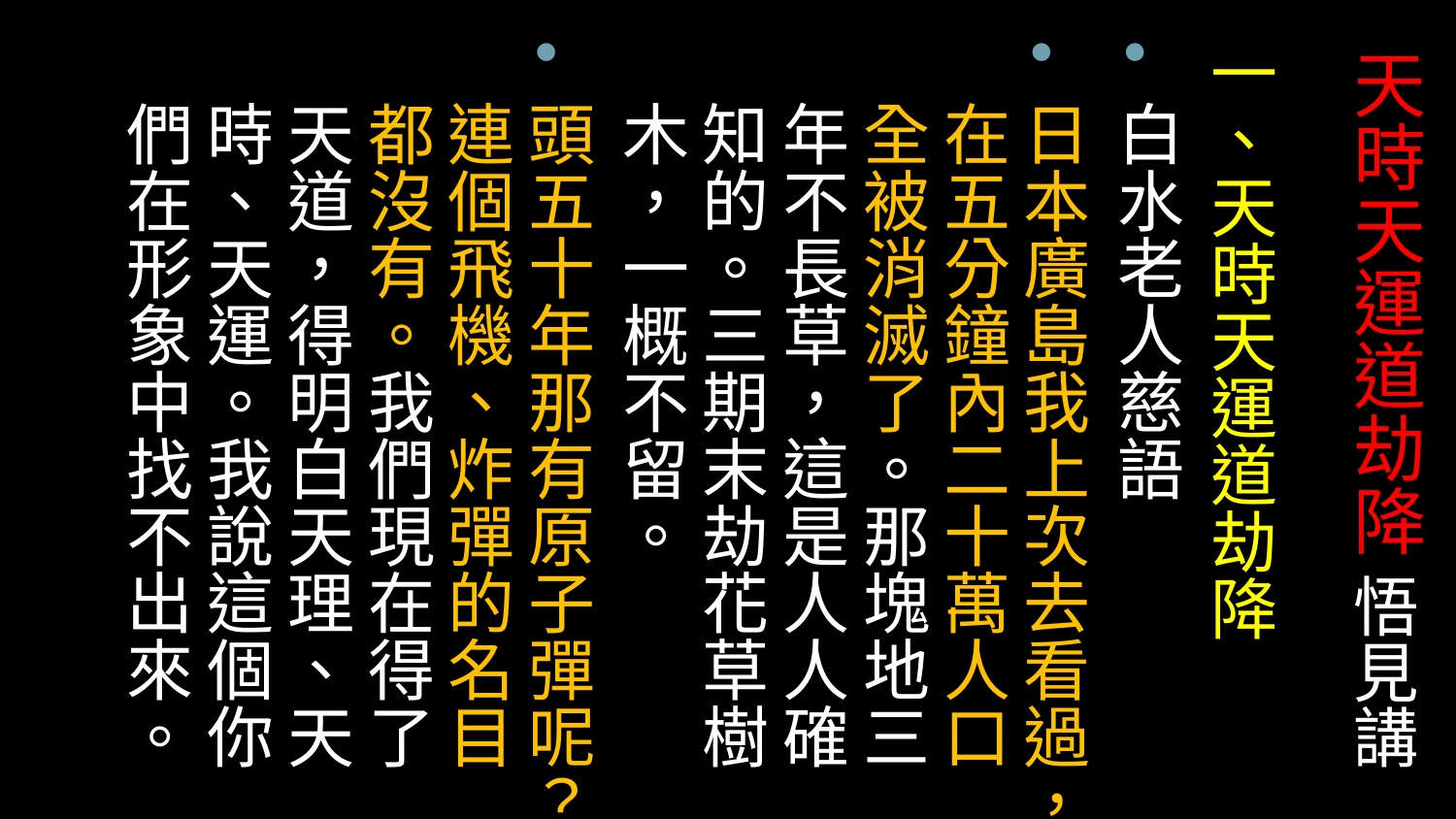

一、天時天運道劫降
白水老人慈語
日本廣島我上次去看過，在五分鐘內二十萬人口全被消滅了。那塊地三年不長草，這是人人確知的。三期末劫花草樹木，一概不留。
頭五十年那有原子彈呢？連個飛機、炸彈的名目都沒有。我們現在得了天道，得明白天理、天時、天運。我說這個你們在形象中找不出來。

# 天時天運道劫降 悟見講